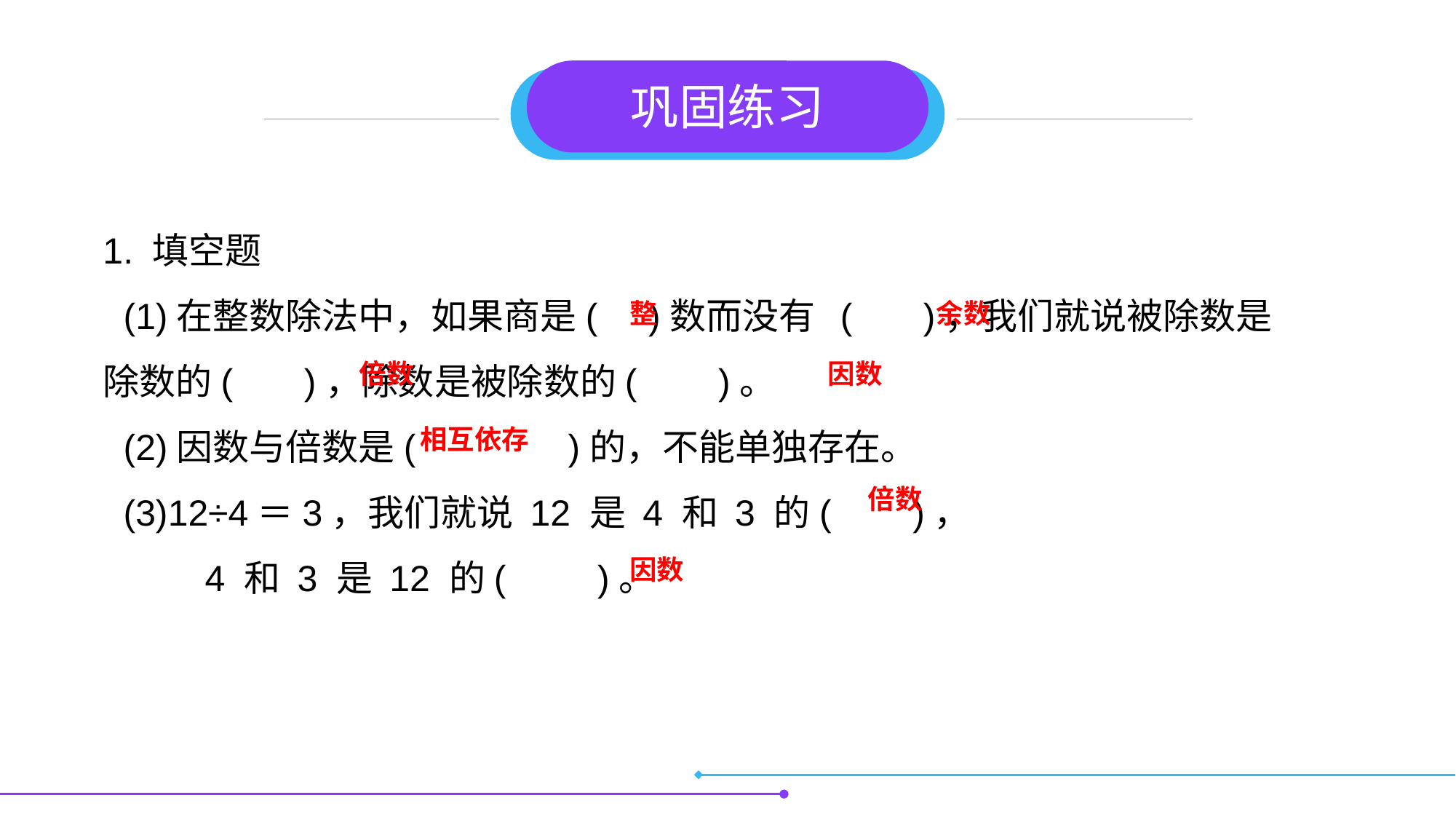

巩固练习
1. 填空题
  (1)在整数除法中，如果商是(     )数而没有  (       )，我们就说被除数是除数的(       )，除数是被除数的(        )。
  (2)因数与倍数是(               )的，不能单独存在。
  (3)12÷4＝3，我们就说 12 是 4 和 3 的(        )，
          4 和 3 是 12 的(         )。
整
余数
因数
倍数
相互依存
倍数
因数